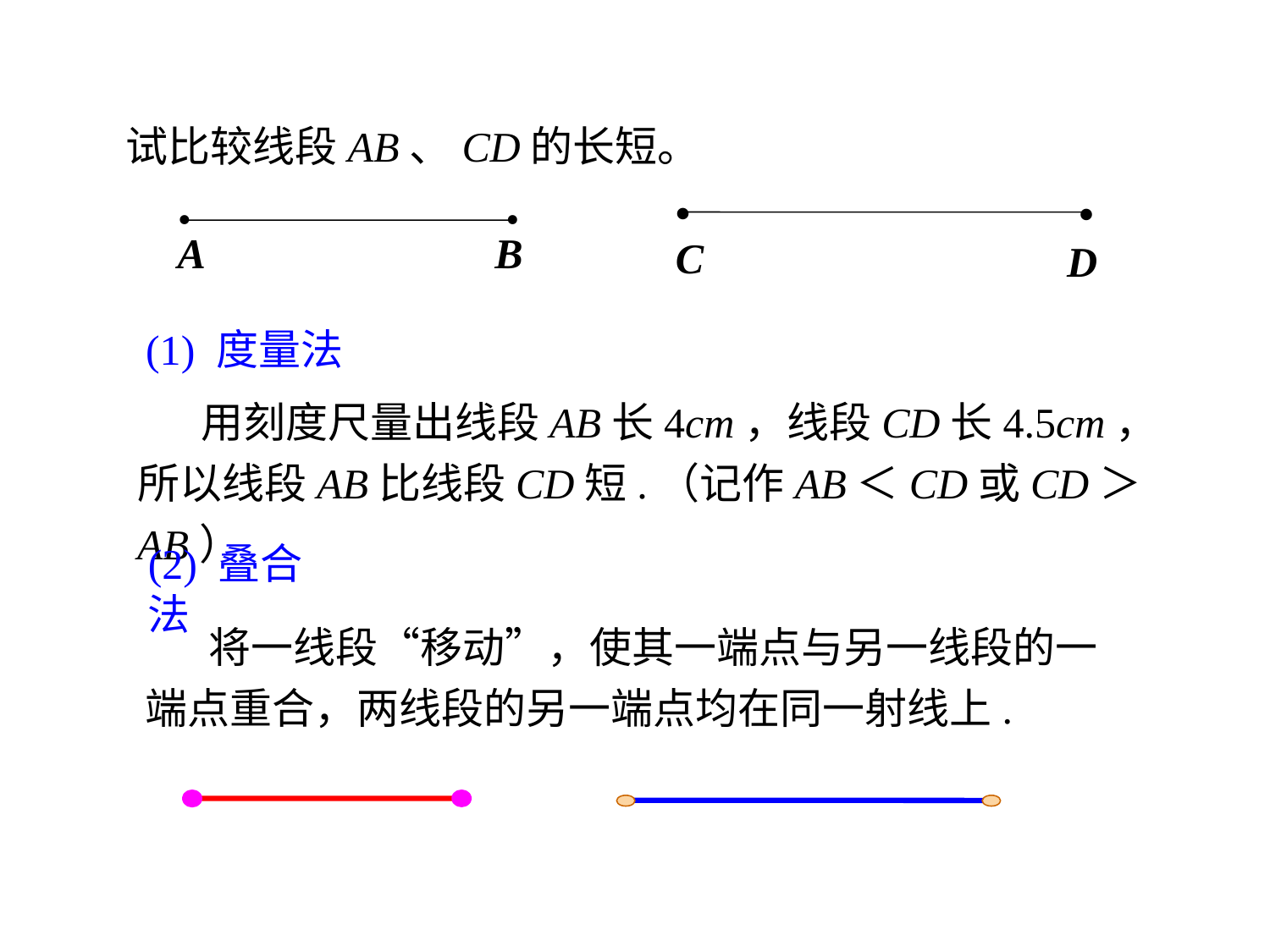

试比较线段AB、CD的长短。
.
.

A
B
•
•

C
D
(1) 度量法
用刻度尺量出线段AB长4cm，线段CD长4.5cm，所以线段AB比线段CD短.（记作AB＜CD或CD＞AB）
(2) 叠合法
将一线段“移动”，使其一端点与另一线段的一端点重合，两线段的另一端点均在同一射线上.